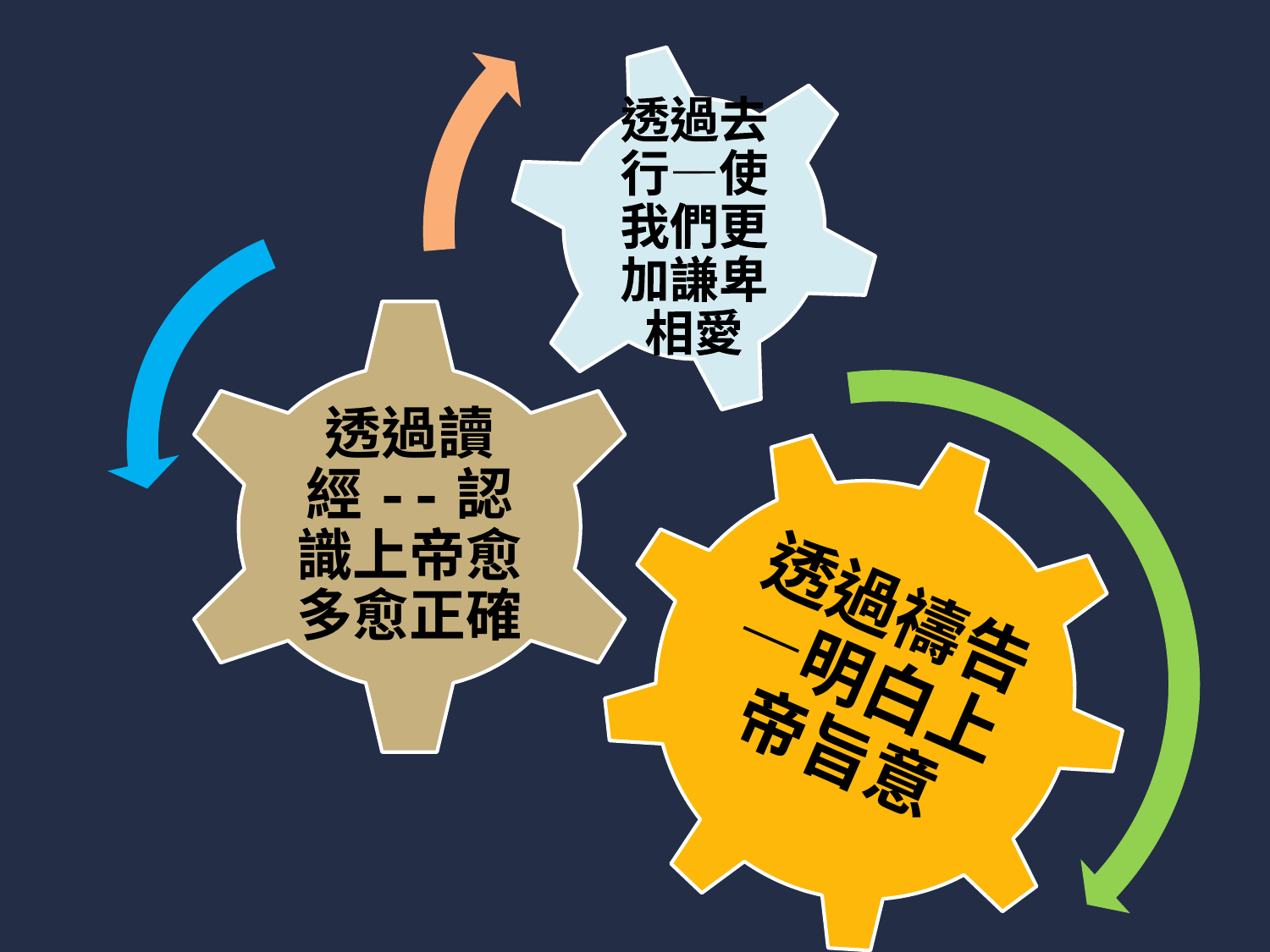

透過禱告—明白上帝旨意
透過讀經--認識上帝愈多愈正確
透過去行—使我們更加謙卑相愛